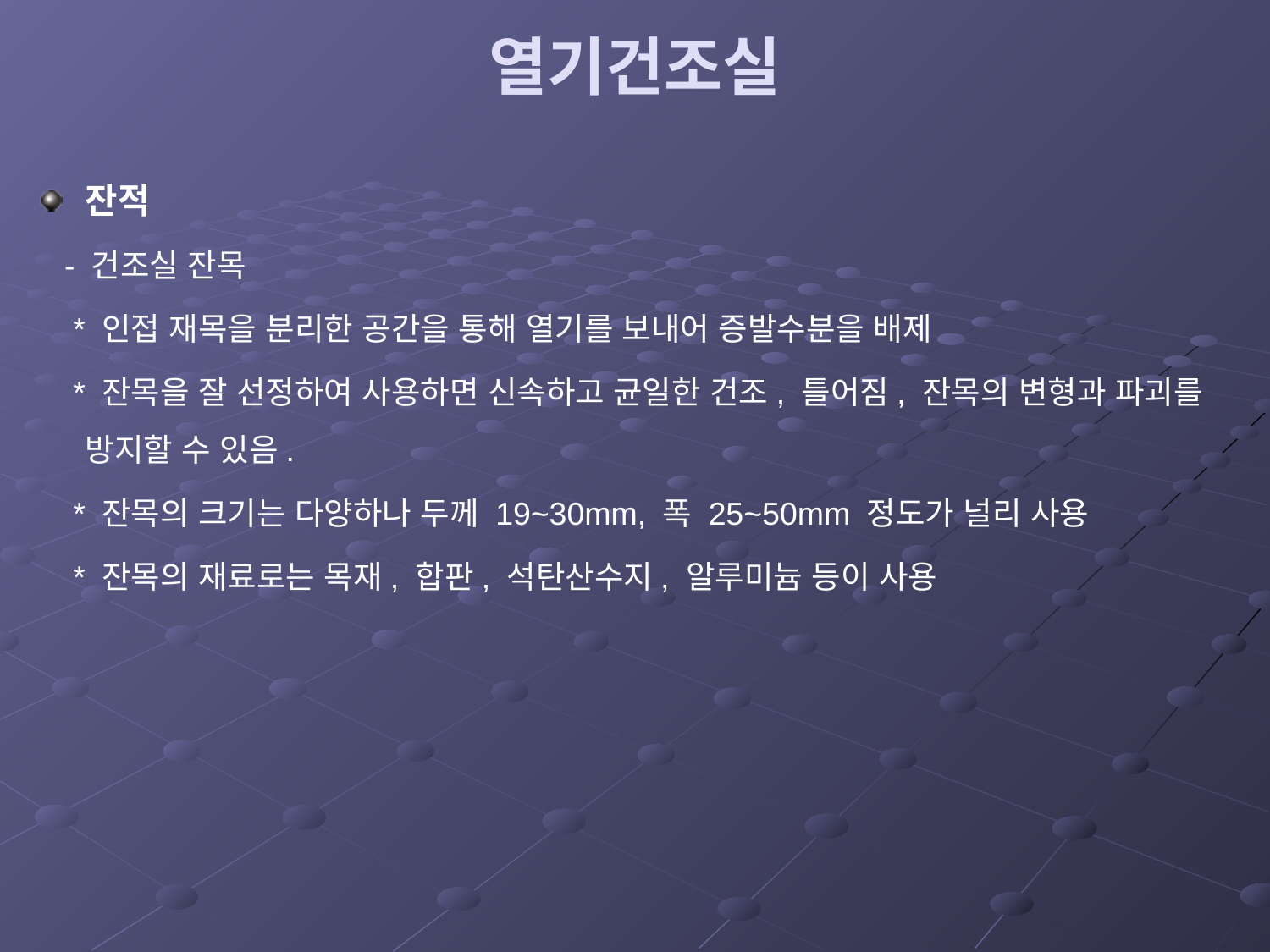

# 열기건조실
잔적
   - 건조실 잔목
    * 인접 재목을 분리한 공간을 통해 열기를 보내어 증발수분을 배제
    * 잔목을 잘 선정하여 사용하면 신속하고 균일한 건조, 틀어짐, 잔목의 변형과 파괴를 방지할 수 있음.
    * 잔목의 크기는 다양하나 두께 19~30mm, 폭 25~50mm 정도가 널리 사용
    * 잔목의 재료로는 목재, 합판, 석탄산수지, 알루미늄 등이 사용